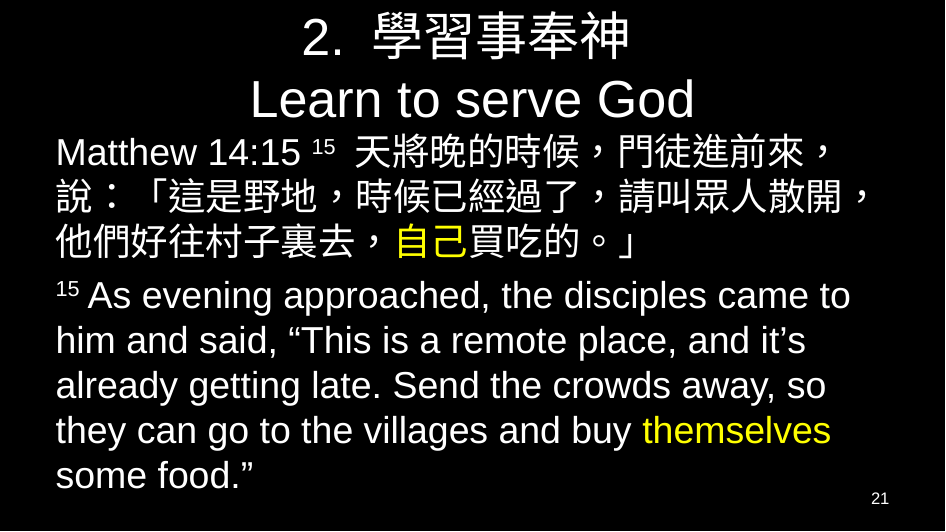

# 2. 學習事奉神 Learn to serve God
Matthew 14:15 15 天將晚的時候，門徒進前來，說：「這是野地，時候已經過了，請叫眾人散開，他們好往村子裏去，自己買吃的。」
15 As evening approached, the disciples came to him and said, “This is a remote place, and it’s already getting late. Send the crowds away, so they can go to the villages and buy themselves some food.”

21